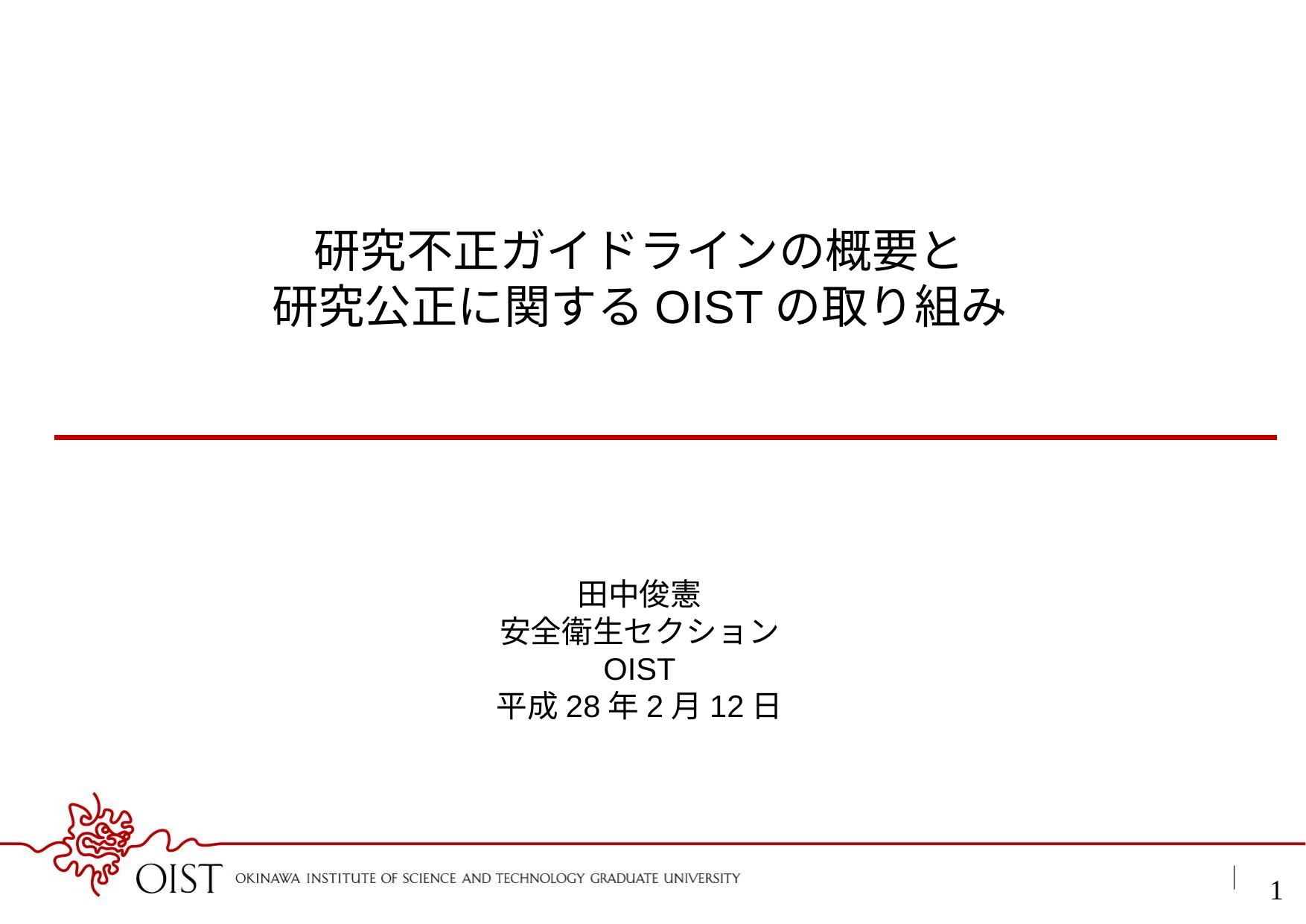

研究不正ガイドラインの概要と
研究公正に関するOISTの取り組み

田中俊憲
安全衛生セクション
OIST
平成28年2月12日
1